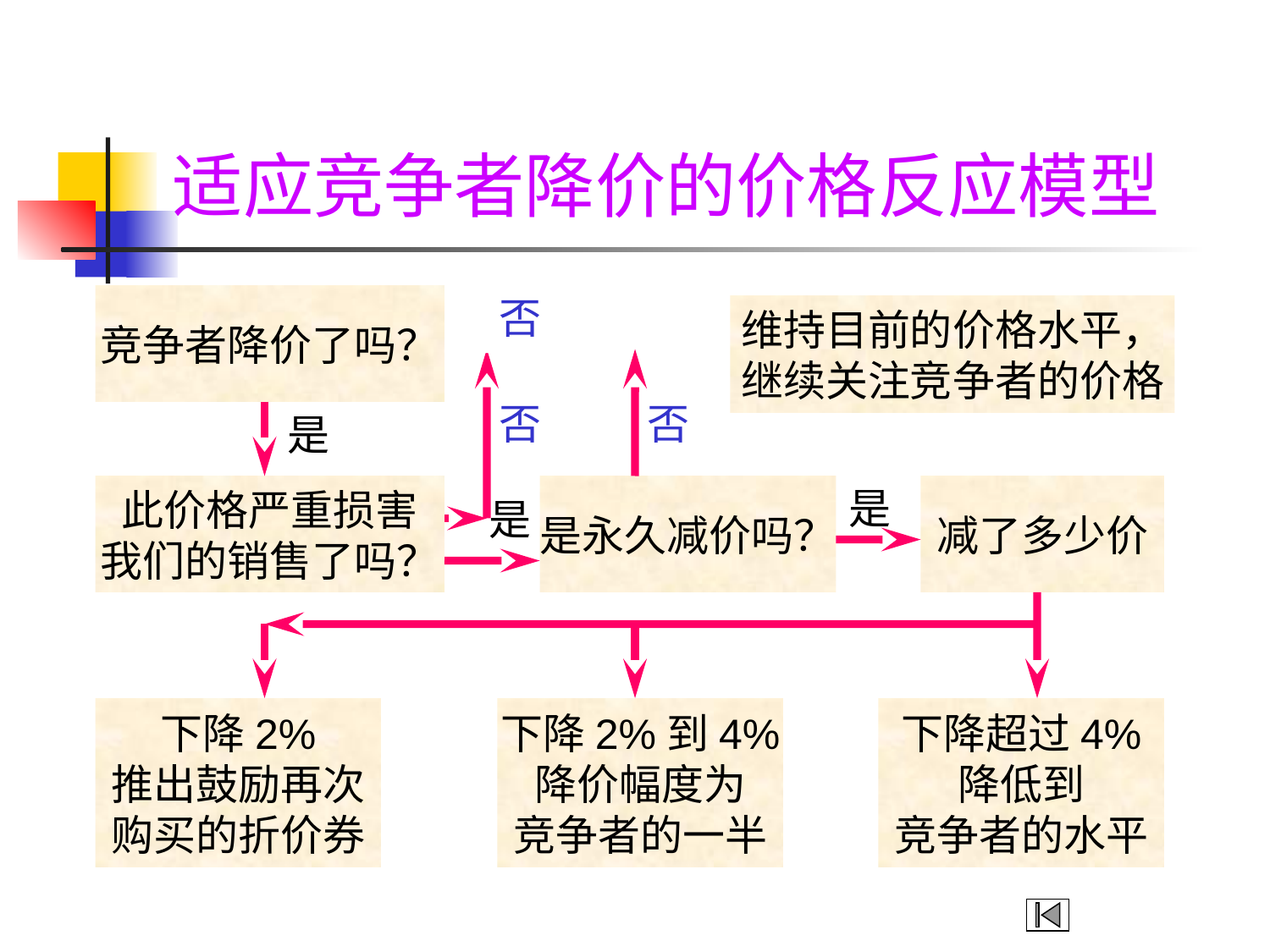

# 适应竞争者降价的价格反应模型
竞争者降价了吗？
否
维持目前的价格水平，
继续关注竞争者的价格

否
否

是
此价格严重损害
我们的销售了吗？
是永久减价吗？
是
减了多少价
是

下降2%
推出鼓励再次
购买的折价券
下降2%到4%
降价幅度为
竞争者的一半
下降超过4%
降低到
竞争者的水平
76